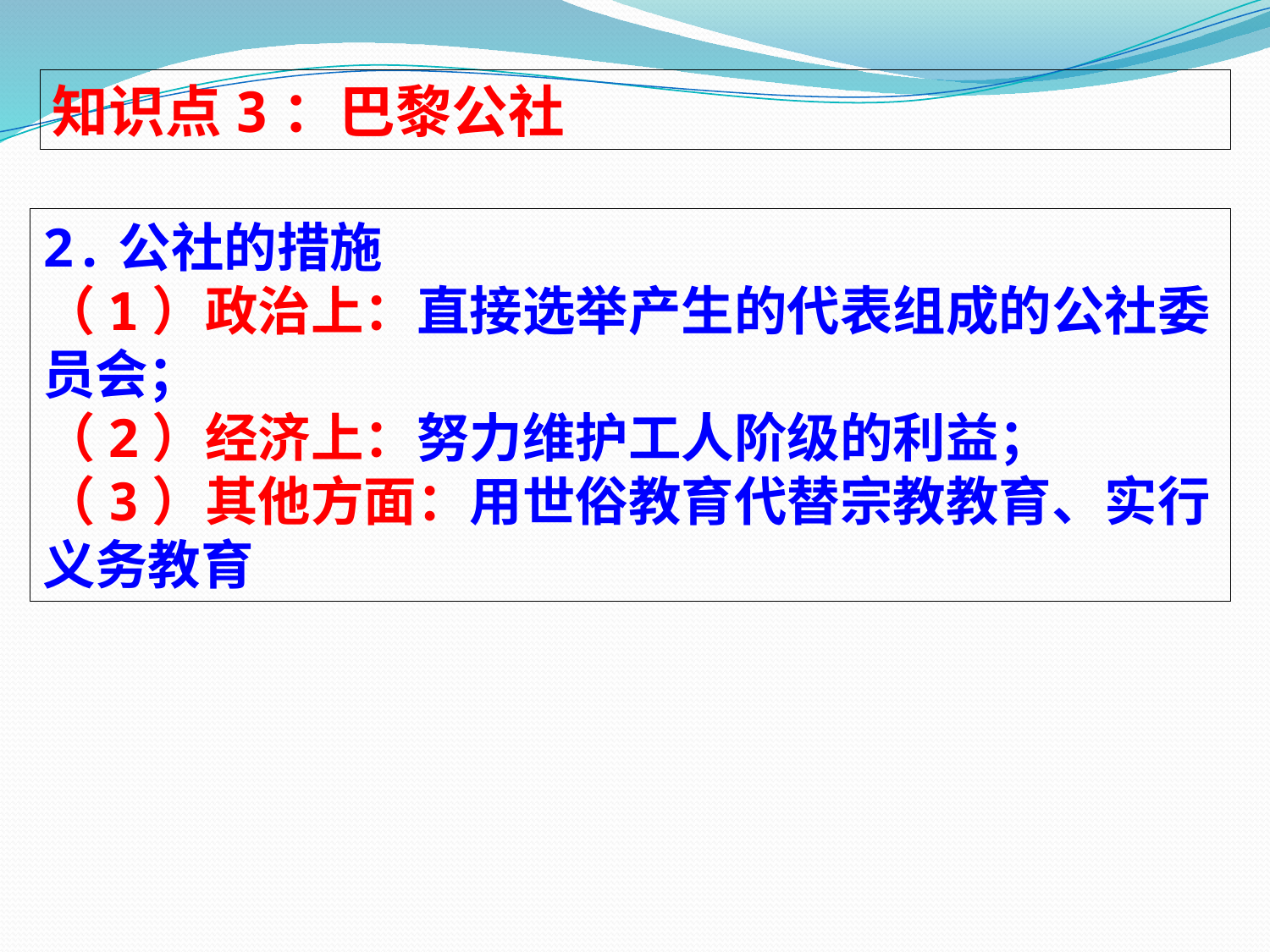

知识点3：巴黎公社
2.公社的措施
（1）政治上：直接选举产生的代表组成的公社委员会；
（2）经济上：努力维护工人阶级的利益；
（3）其他方面：用世俗教育代替宗教教育、实行义务教育